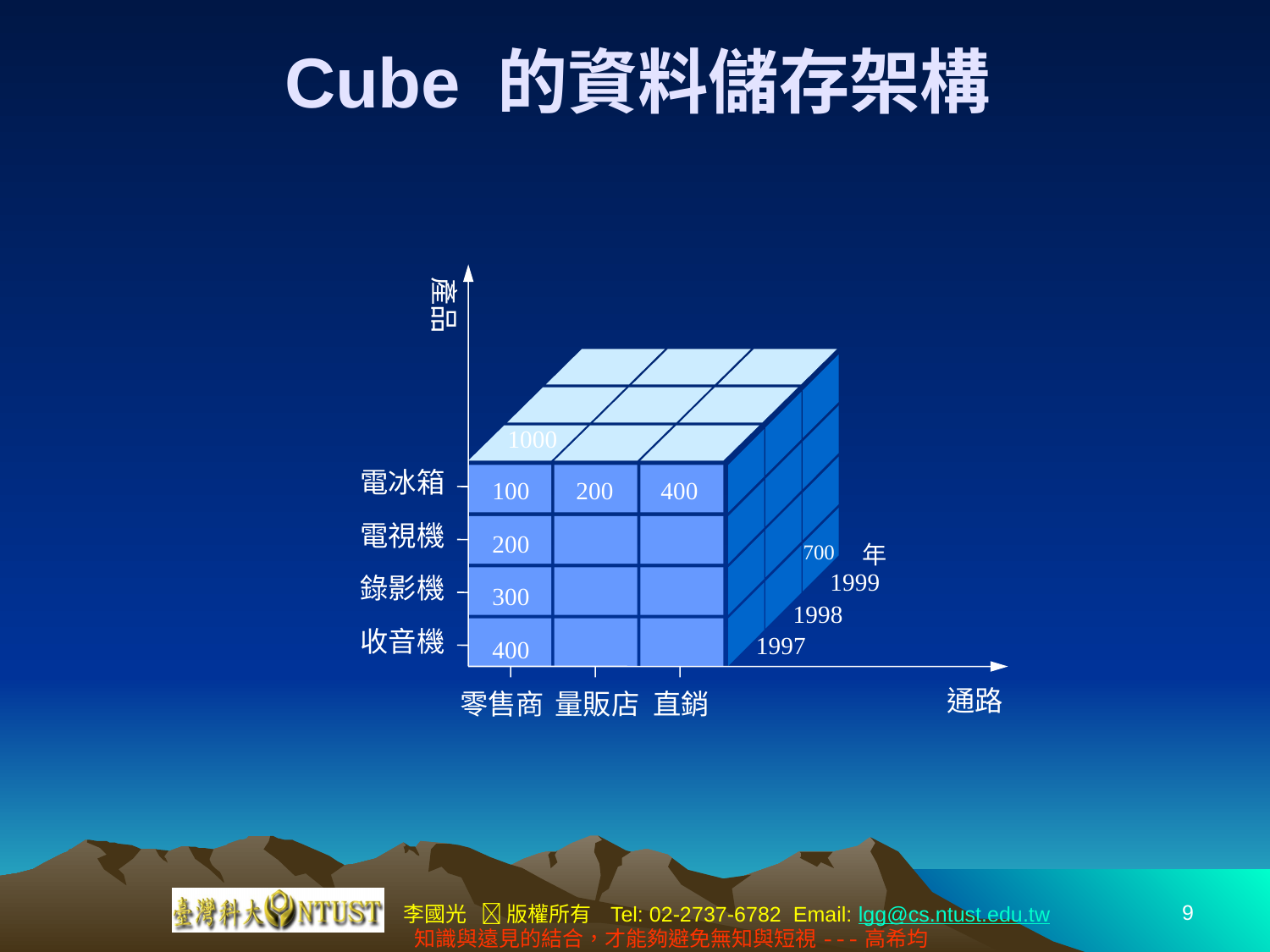

# Cube 的資料儲存架構
產品

1000
電冰箱
100
200
300
400
200

400

電視機
錄影機
收音機
700
年
1999
1998
1997

通路
零售商
量販店
直銷
9